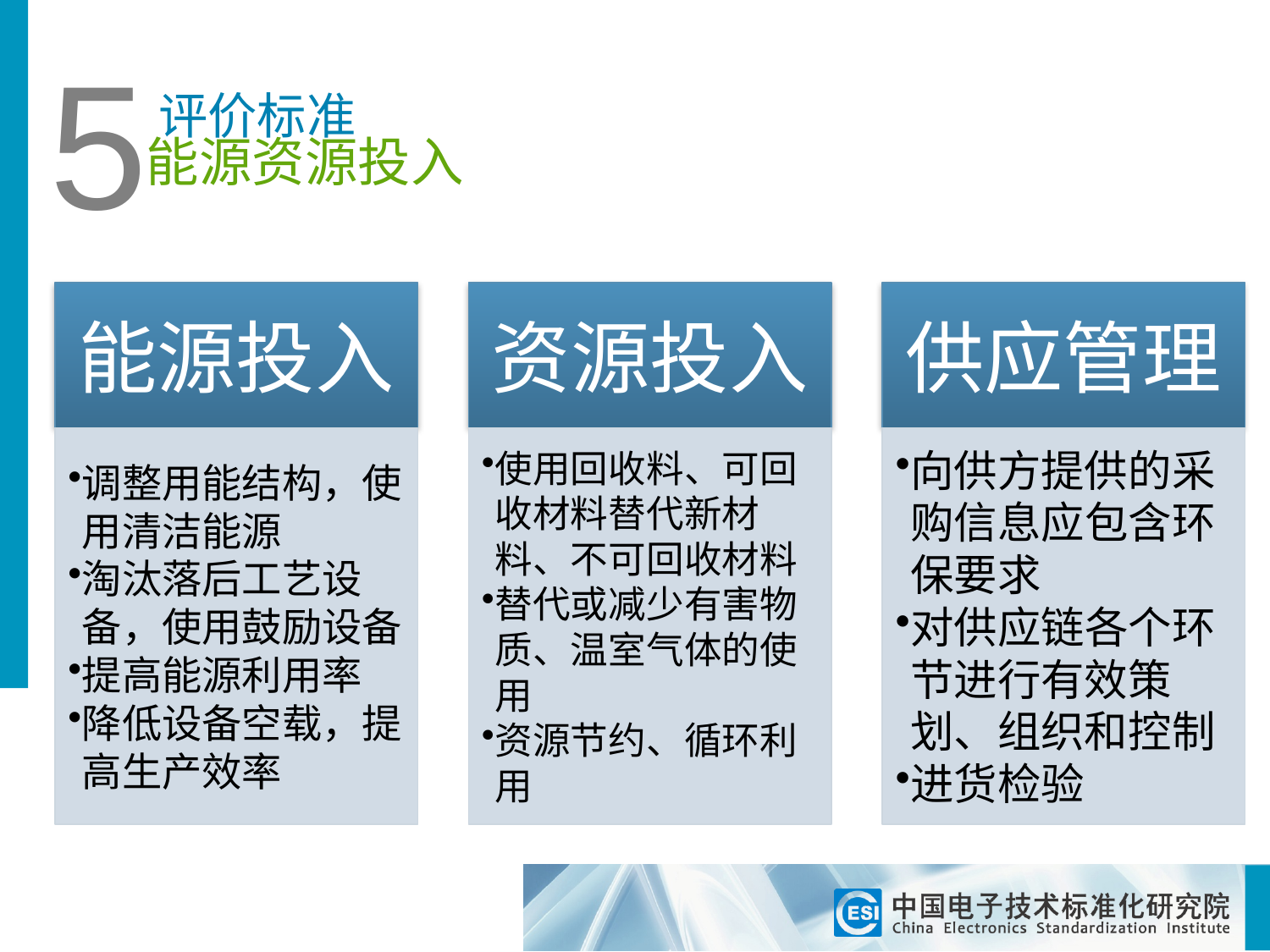

5
评价标准
能源资源投入
能源投入
调整用能结构，使用清洁能源
淘汰落后工艺设备，使用鼓励设备
资源投入
使用回收料、可回收材料替代新材料、不可回收材料
替代或减少有害物质、温室气体的使用
供应管理
向供方提供的采购信息应包含环保要求
对供应链各个环节进行有效策划、组织和控制
降低设备空载，提高生产效率
提高能源利用率
资源节约、循环利用
进货检验